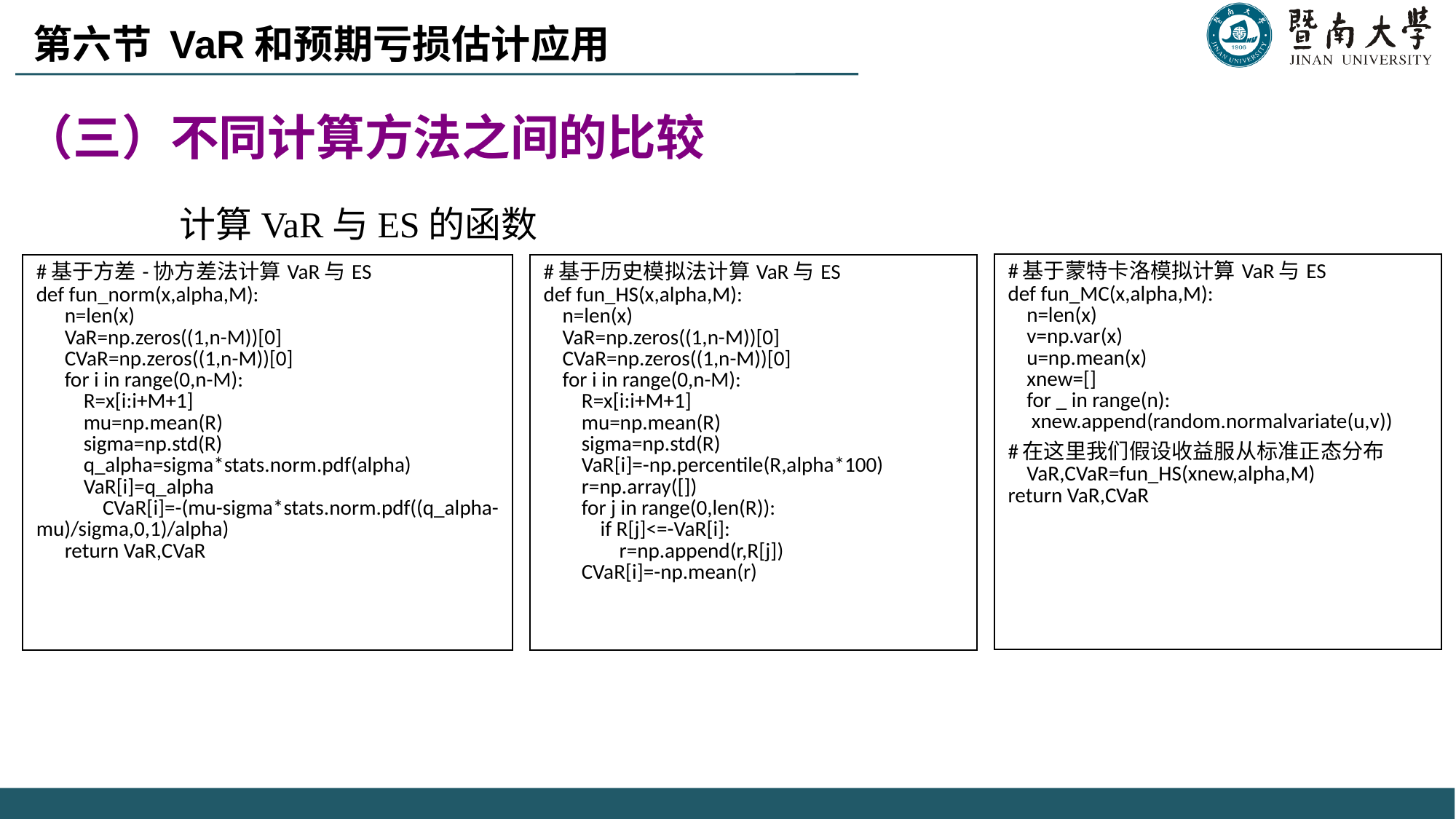

第六节 VaR和预期亏损估计应用
（三）不同计算方法之间的比较
计算VaR与ES的函数
| #基于蒙特卡洛模拟计算VaR与ES def fun\_MC(x,alpha,M): n=len(x) v=np.var(x) u=np.mean(x) xnew=[] for \_ in range(n): xnew.append(random.normalvariate(u,v)) #在这里我们假设收益服从标准正态分布 VaR,CVaR=fun\_HS(xnew,alpha,M) return VaR,CVaR |
| --- |
| #基于方差-协方差法计算VaR与ES def fun\_norm(x,alpha,M): n=len(x) VaR=np.zeros((1,n-M))[0] CVaR=np.zeros((1,n-M))[0] for i in range(0,n-M): R=x[i:i+M+1] mu=np.mean(R) sigma=np.std(R) q\_alpha=sigma\*stats.norm.pdf(alpha) VaR[i]=q\_alpha CVaR[i]=-(mu-sigma\*stats.norm.pdf((q\_alpha-mu)/sigma,0,1)/alpha) return VaR,CVaR |
| --- |
| #基于历史模拟法计算VaR与ES def fun\_HS(x,alpha,M): n=len(x) VaR=np.zeros((1,n-M))[0] CVaR=np.zeros((1,n-M))[0] for i in range(0,n-M): R=x[i:i+M+1] mu=np.mean(R) sigma=np.std(R) VaR[i]=-np.percentile(R,alpha\*100) r=np.array([]) for j in range(0,len(R)): if R[j]<=-VaR[i]: r=np.append(r,R[j]) CVaR[i]=-np.mean(r) |
| --- |